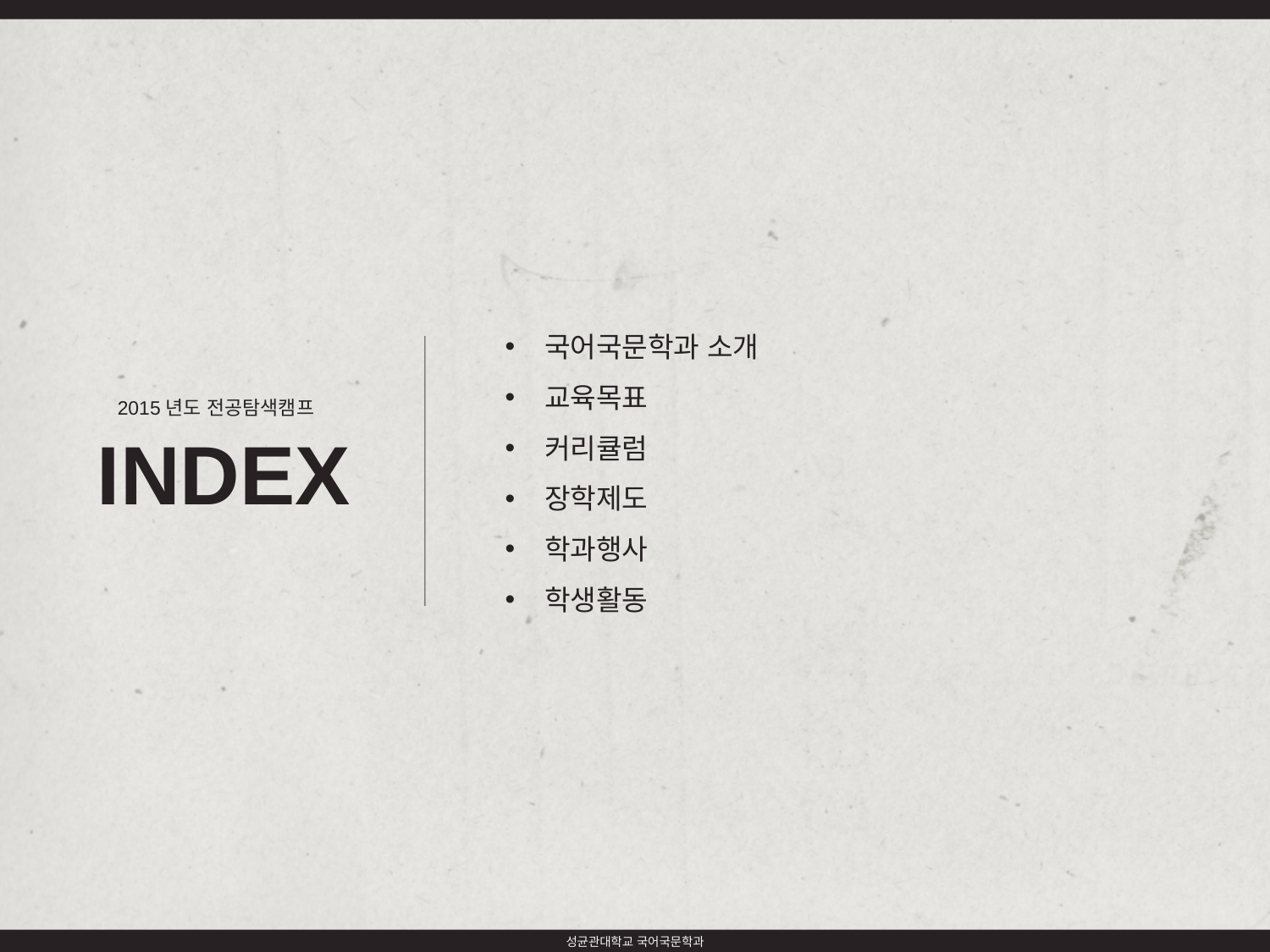

국어국문학과 소개
교육목표
커리큘럼
장학제도
학과행사
학생활동
2015년도 전공탐색캠프
INDEX
성균관대학교 국어국문학과